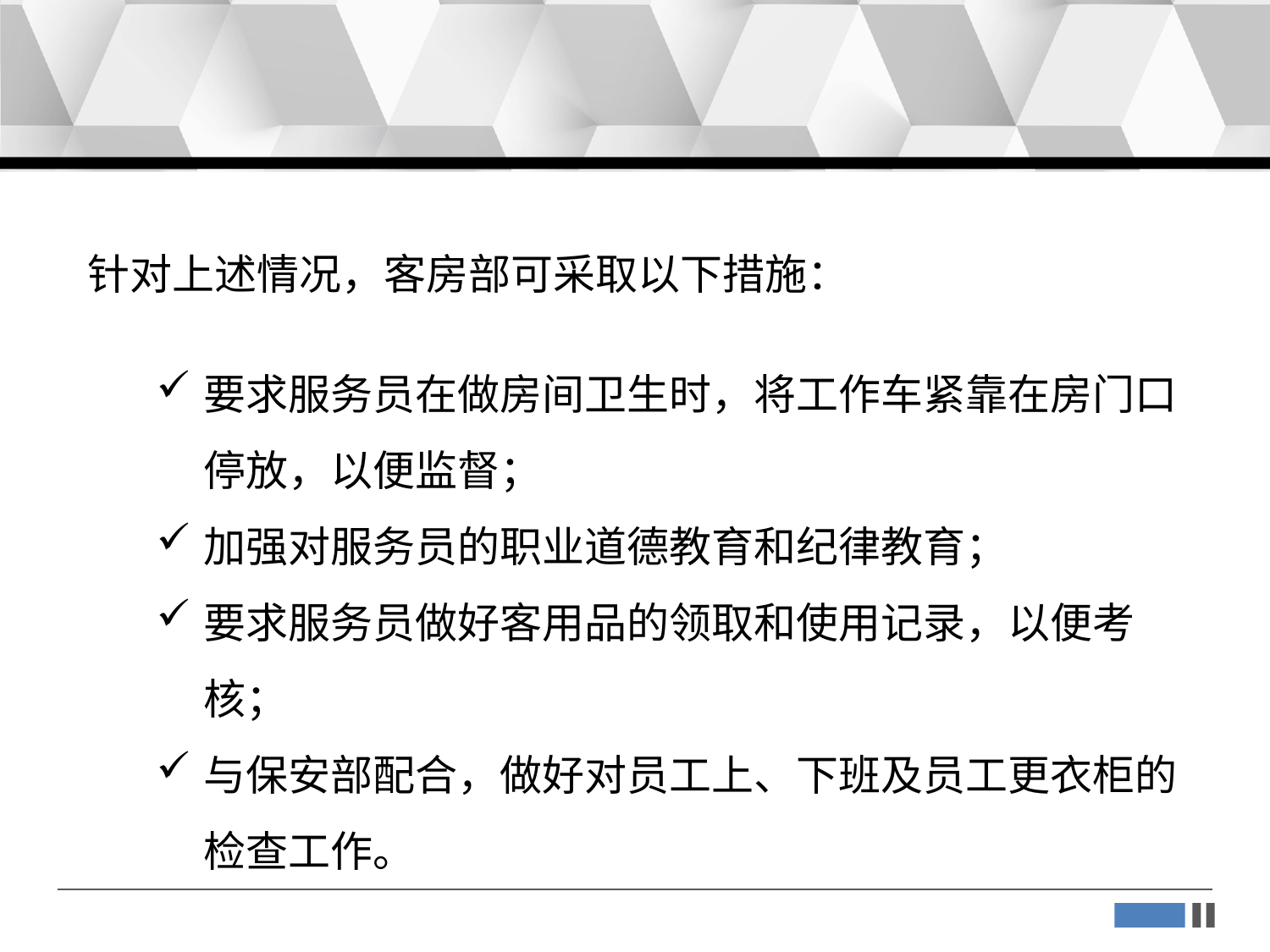

针对上述情况，客房部可采取以下措施：
要求服务员在做房间卫生时，将工作车紧靠在房门口停放，以便监督；
加强对服务员的职业道德教育和纪律教育；
要求服务员做好客用品的领取和使用记录，以便考核；
与保安部配合，做好对员工上、下班及员工更衣柜的检查工作。